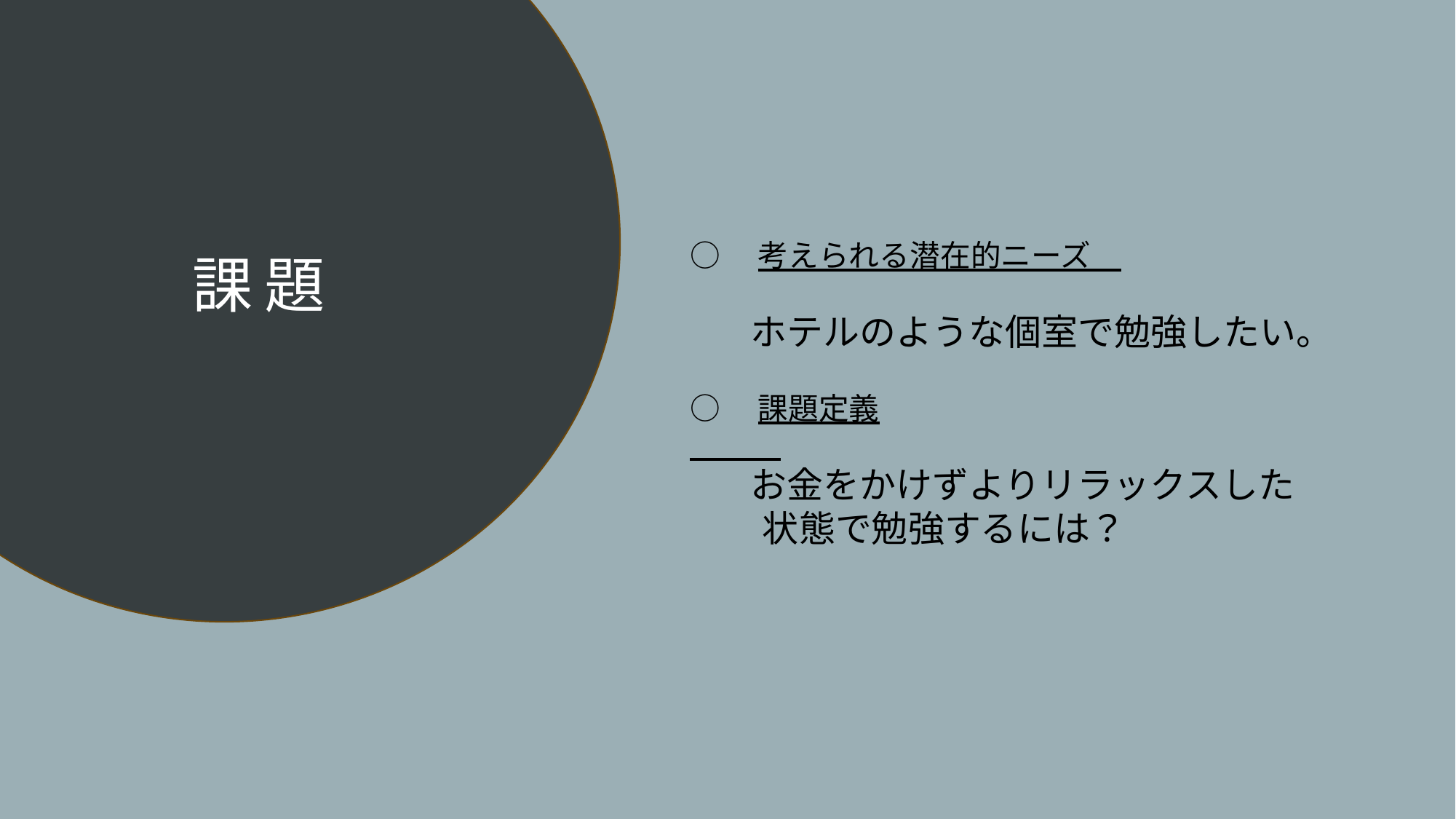

○　考えられる潜在的ニーズ

　　ホテルのような個室で勉強したい。

○　課題定義

　　お金をかけずよりリラックスした
　　状態で勉強するには？
課題